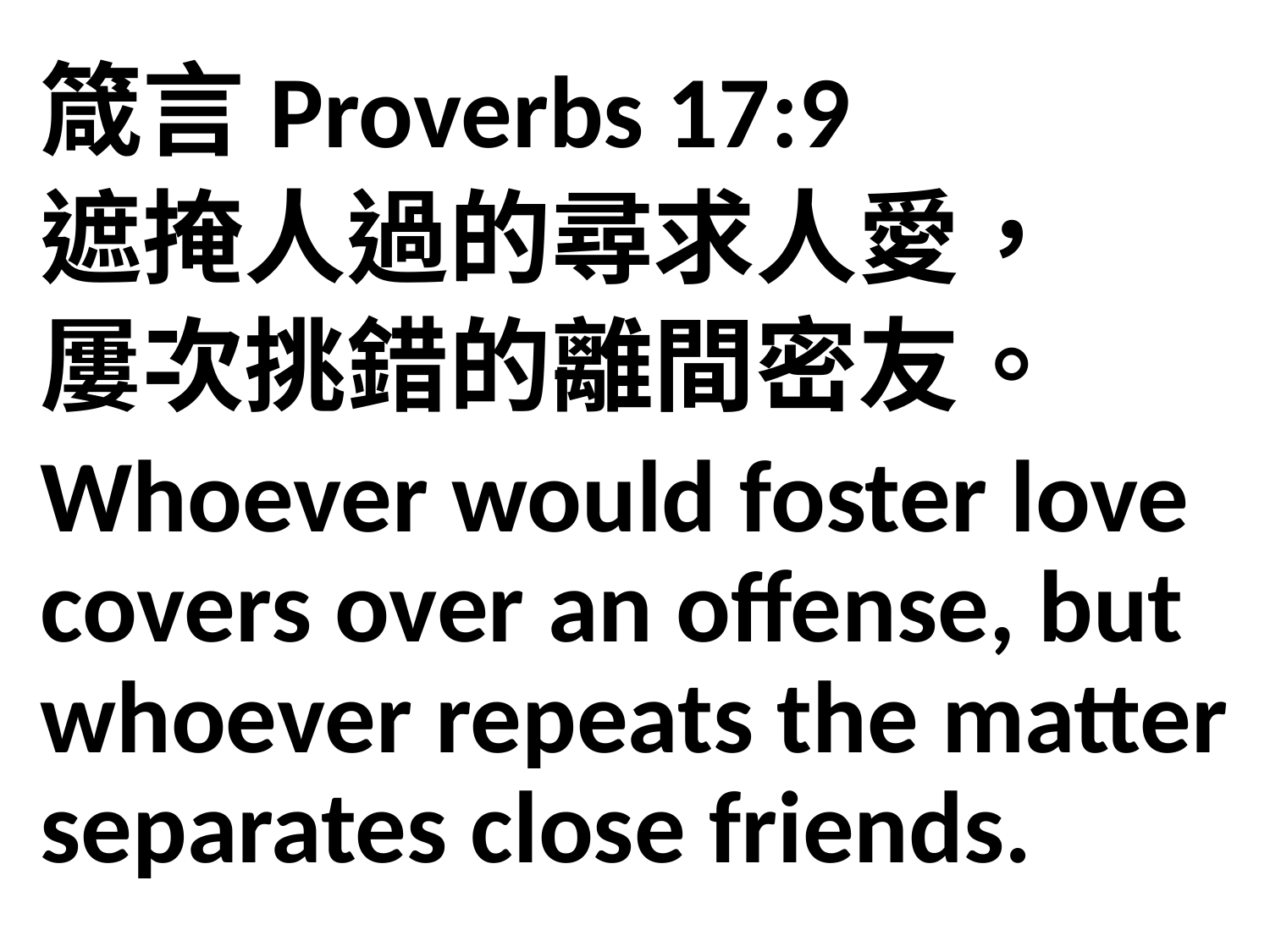

箴言Proverbs 17:9
遮掩人過的尋求人愛，
屢次挑錯的離間密友。
Whoever would foster love covers over an offense, but whoever repeats the matter separates close friends.